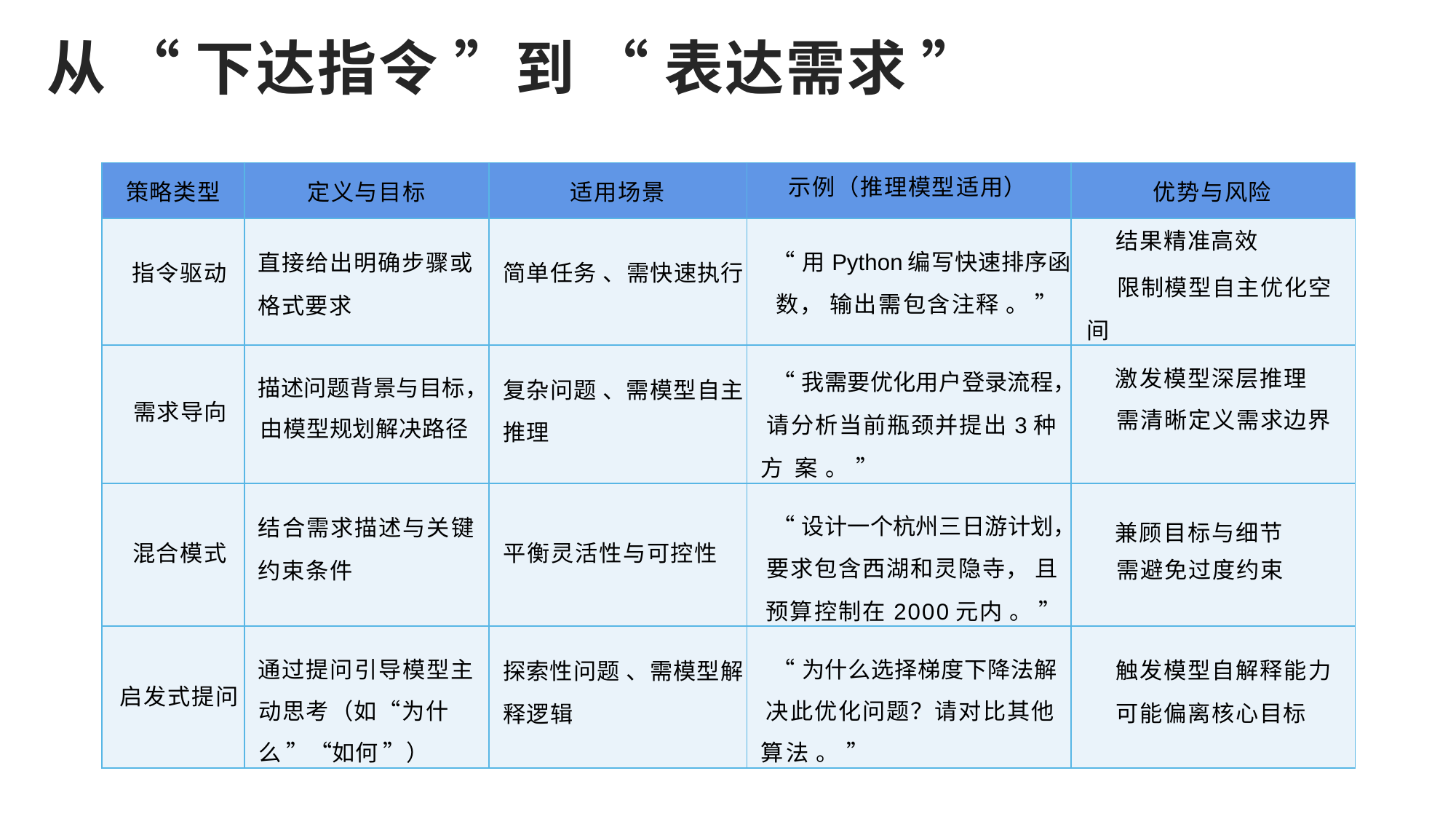

从 “ 下达指令 ”到 “ 表达需求 ”
| 策略类型 | 定义与目标 | 适用场景 | 示例（推理模型适用） | 优势与风险 |
| --- | --- | --- | --- | --- |
| 指令驱动 | 直接给出明确步骤或 格式要求 | 简单任务 、需快速执行 | “用Python编写快速排序函 数， 输出需包含注释 。 ” | 结果精准高效 限制模型自主优化空 间 |
| 需求导向 | 描述问题背景与目标， 由模型规划解决路径 | 复杂问题 、需模型自主 推理 | “我需要优化用户登录流程， 请分析当前瓶颈并提出3种方 案 。 ” | 激发模型深层推理 需清晰定义需求边界 |
| 混合模式 | 结合需求描述与关键 约束条件 | 平衡灵活性与可控性 | “设计一个杭州三日游计划， 要求包含西湖和灵隐寺， 且 预算控制在2000元内 。 ” | 兼顾目标与细节 需避免过度约束 |
| 启发式提问 | 通过提问引导模型主 动思考（如“为什 么 ”“如何 ”） | 探索性问题 、需模型解 释逻辑 | “为什么选择梯度下降法解 决此优化问题？请对比其他 算法 。 ” | 触发模型自解释能力 可能偏离核心目标 |